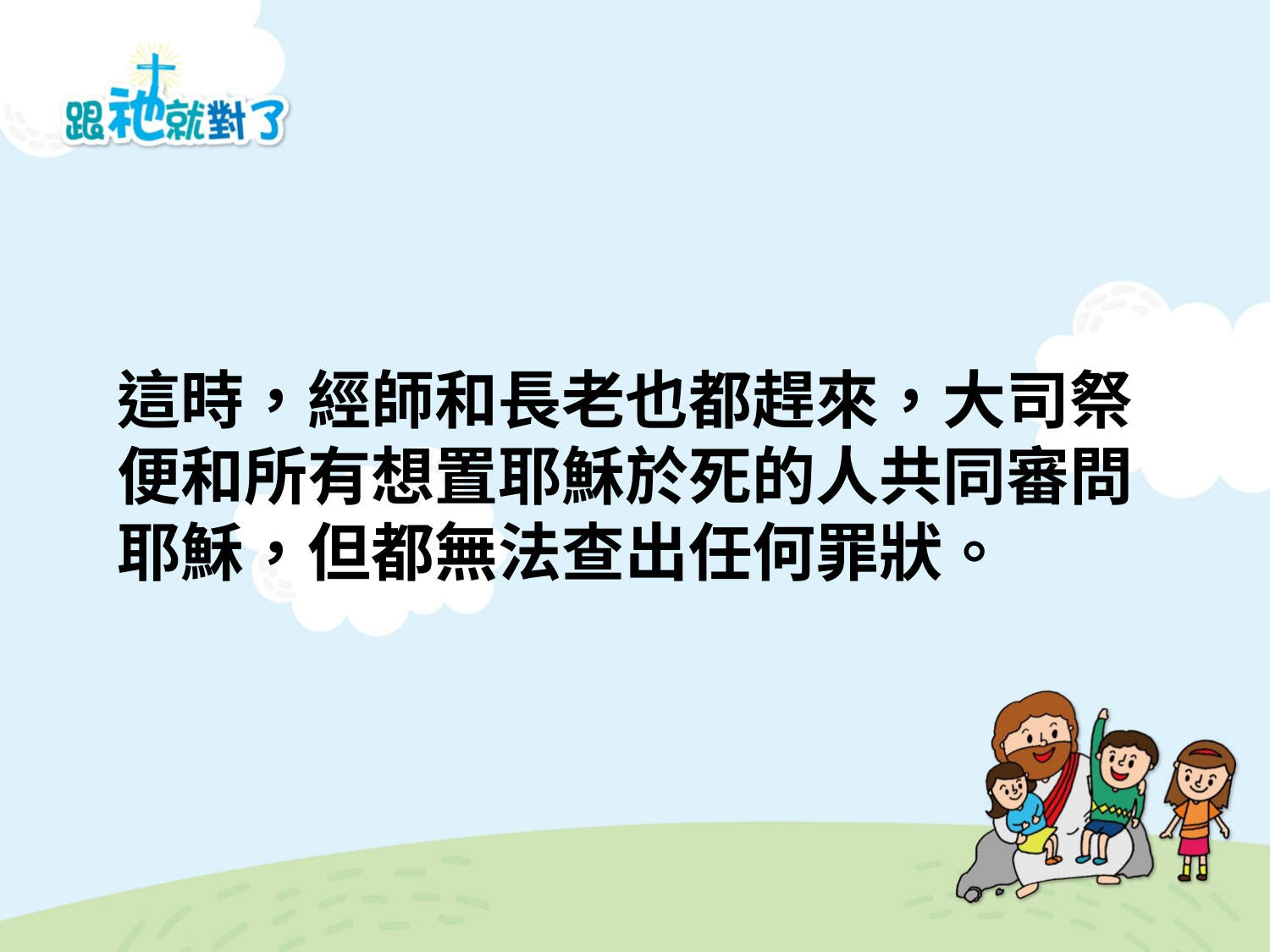

這時，經師和長老也都趕來，大司祭便和所有想置耶穌於死的人共同審問耶穌，但都無法查出任何罪狀。